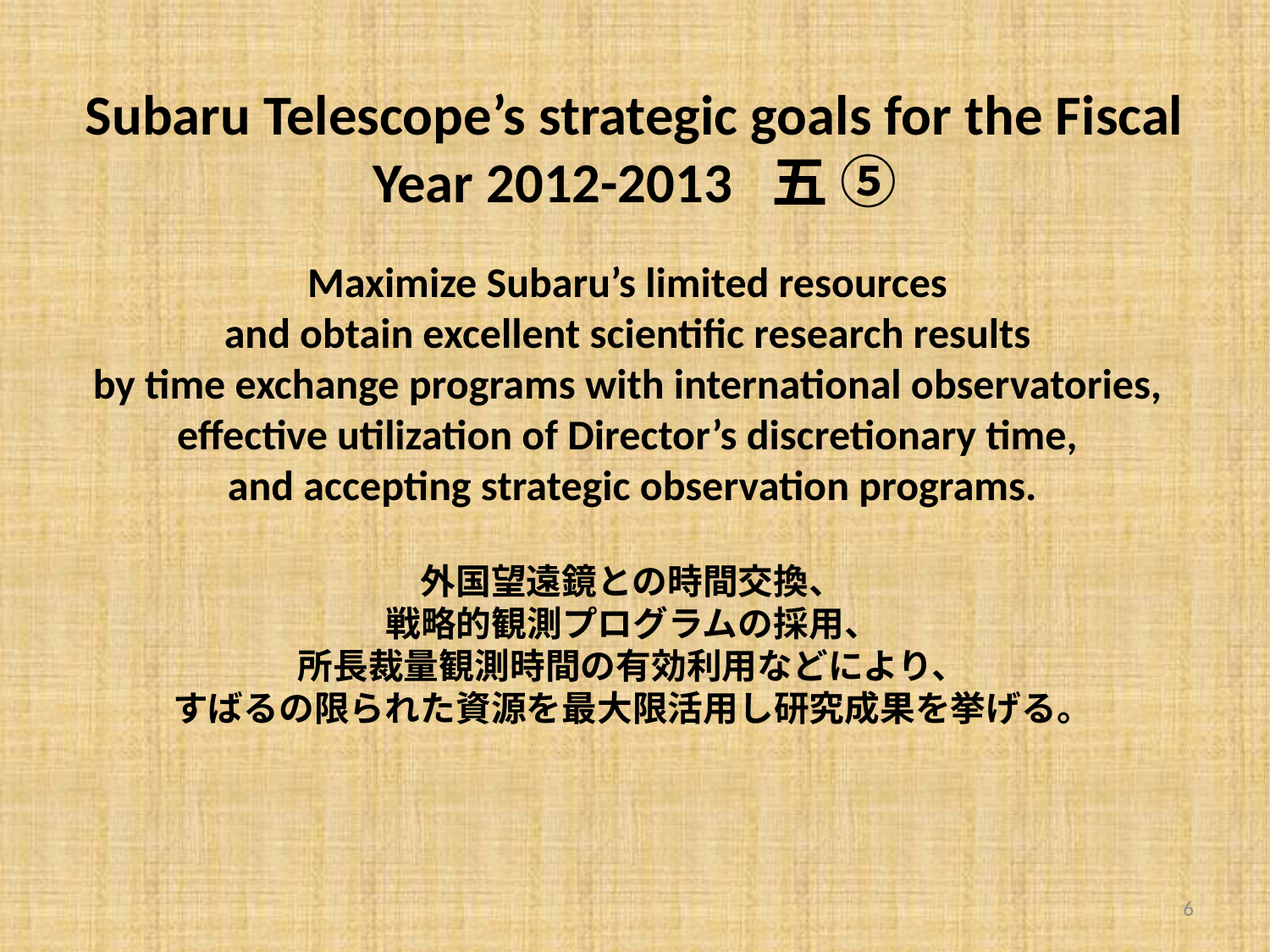

# Subaru Telescope’s strategic goals for the Fiscal Year 2012-2013  五 ⑤
Maximize Subaru’s limited resources
and obtain excellent scientific research results
by time exchange programs with international observatories,
effective utilization of Director’s discretionary time,
and accepting strategic observation programs.

外国望遠鏡との時間交換、
戦略的観測プログラムの採用、
所長裁量観測時間の有効利用などにより、
すばるの限られた資源を最大限活用し研究成果を挙げる。
6